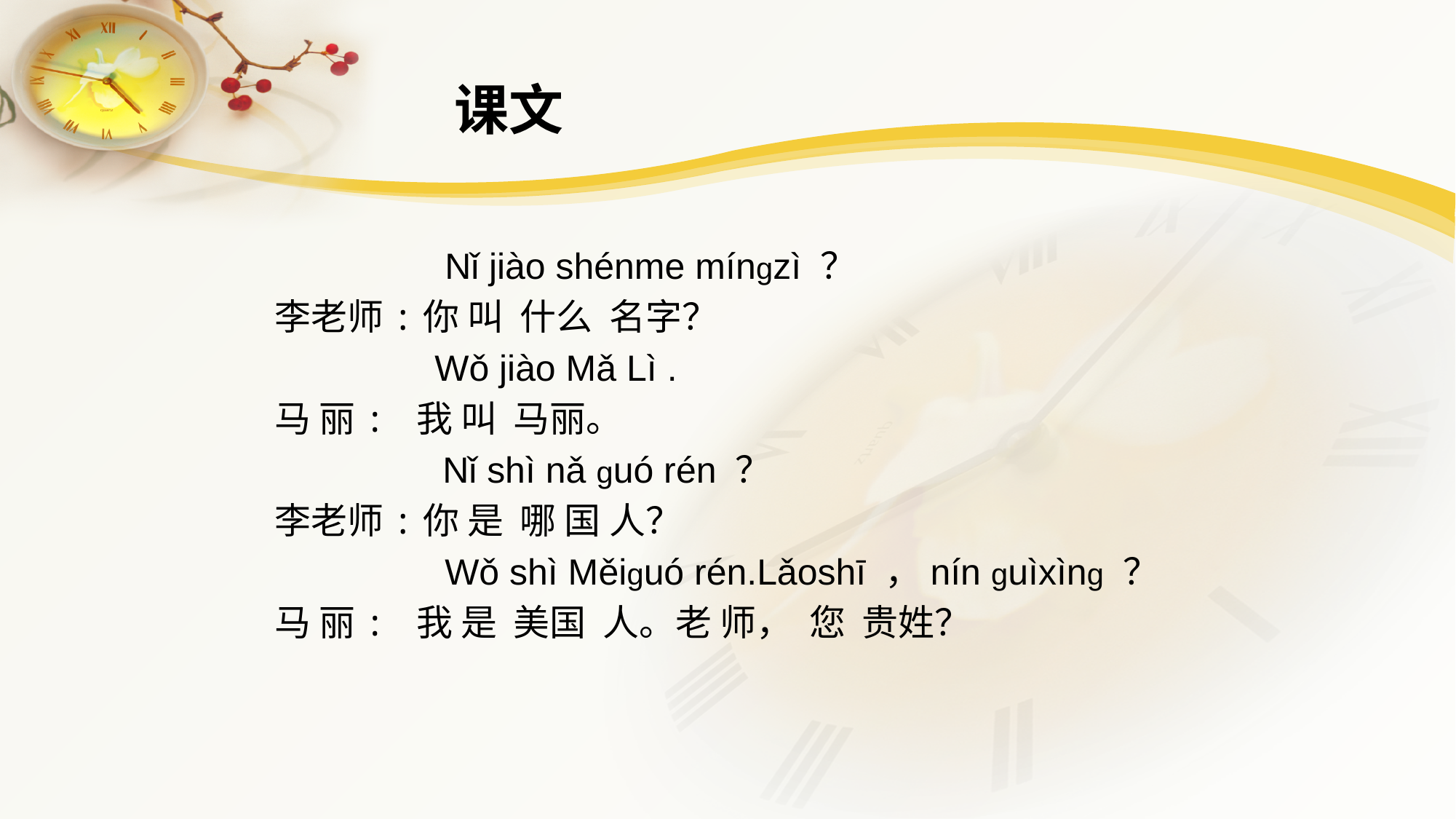

# 课文
		  Nǐ jiào shénme míngzì ？
李老师:你 叫  什么  名字？
		 Wǒ jiào Mǎ Lì .
马 丽: 我 叫  马丽。
		  Nǐ shì nǎ guó rén ？
李老师:你 是  哪 国 人？
		  Wǒ shì Měiguó rén.Lǎoshī ，nín guìxìng ？
马 丽: 我 是  美国  人。老 师，  您  贵姓？